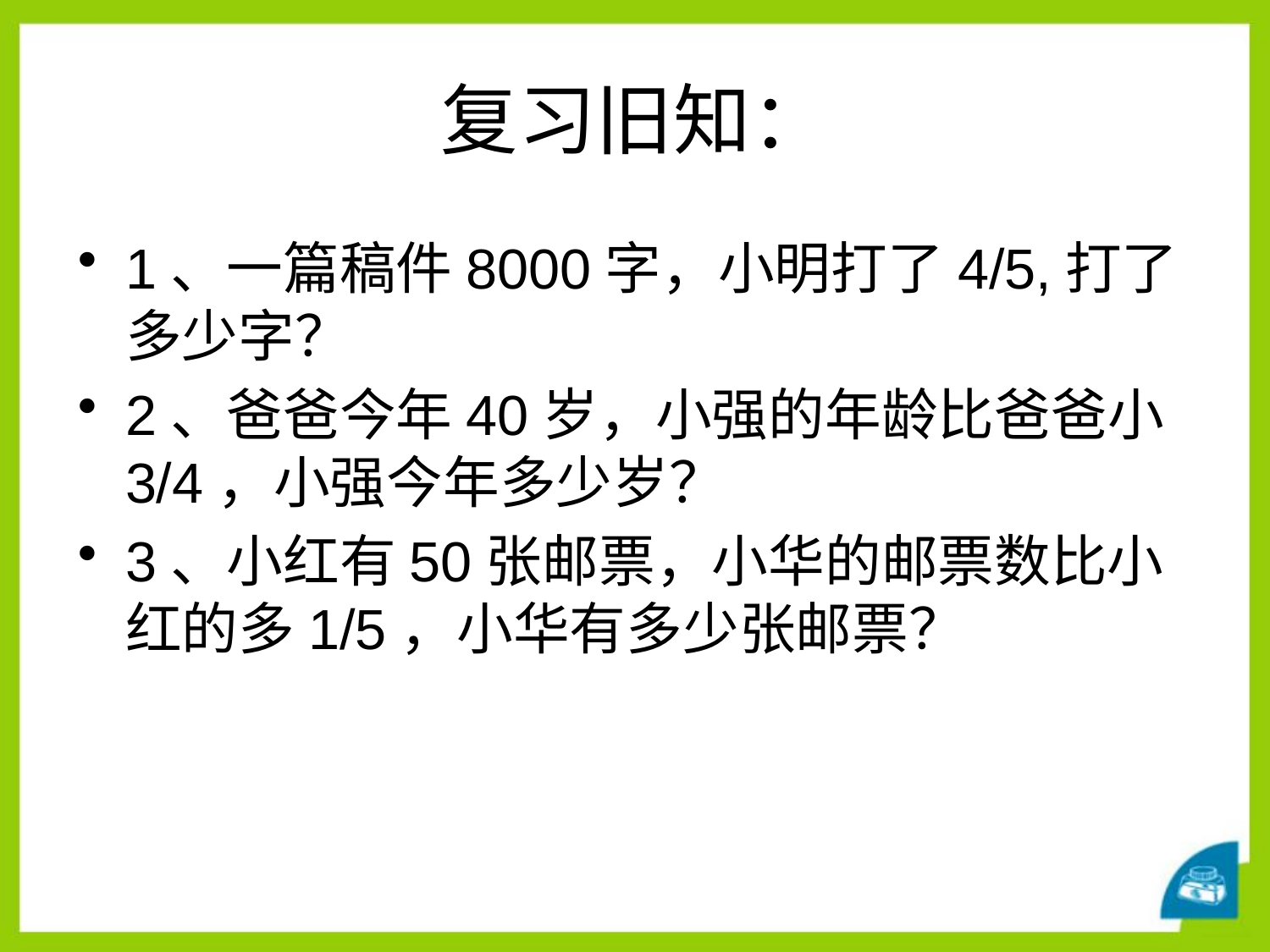

# 复习旧知：
1、一篇稿件8000字，小明打了4/5,打了多少字？
2、爸爸今年40岁，小强的年龄比爸爸小3/4，小强今年多少岁？
3、小红有50张邮票，小华的邮票数比小红的多1/5，小华有多少张邮票？